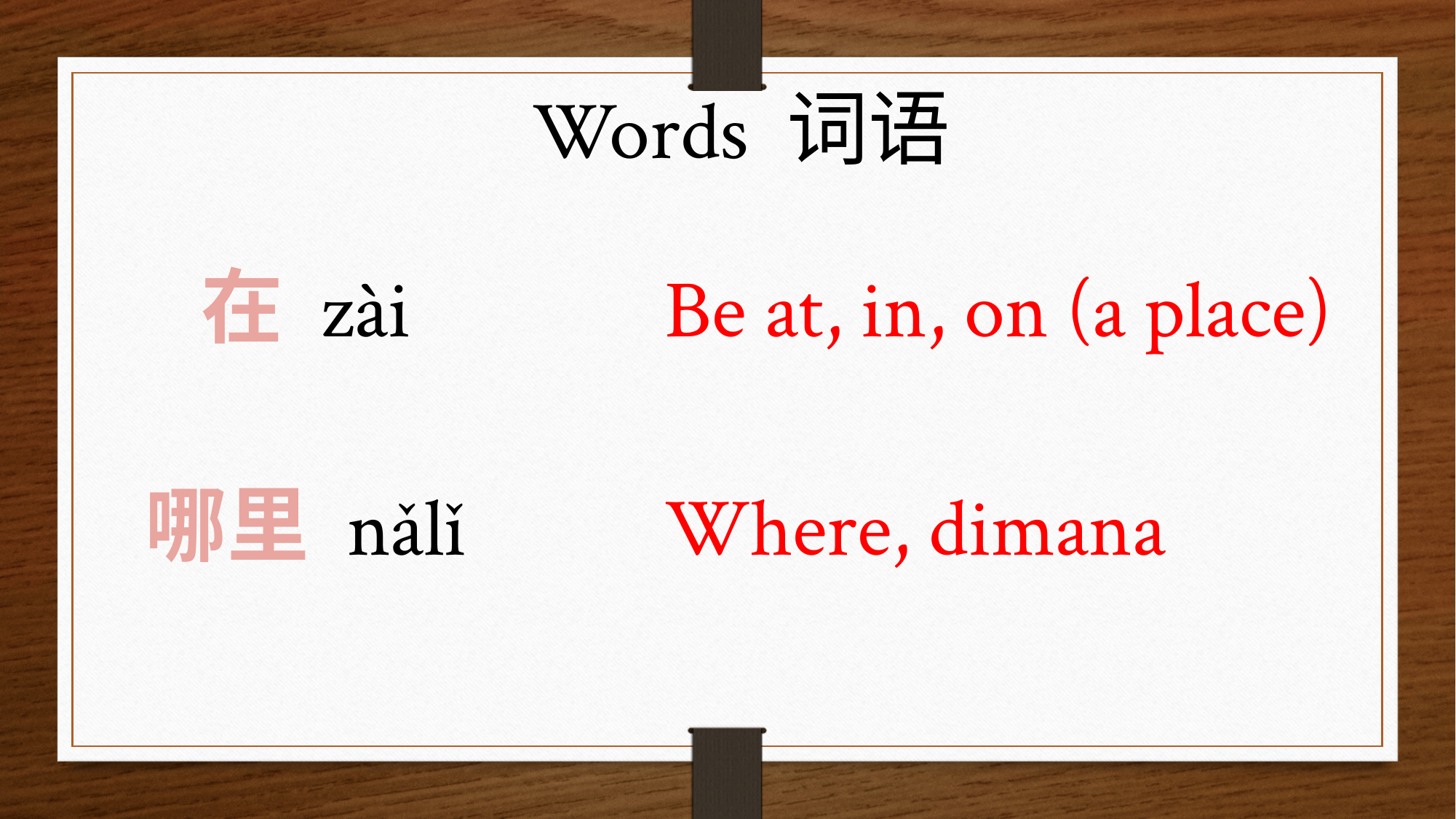

Words 词语
在 zài
Be at, in, on (a place)
哪里 nǎlǐ
Where, dimana